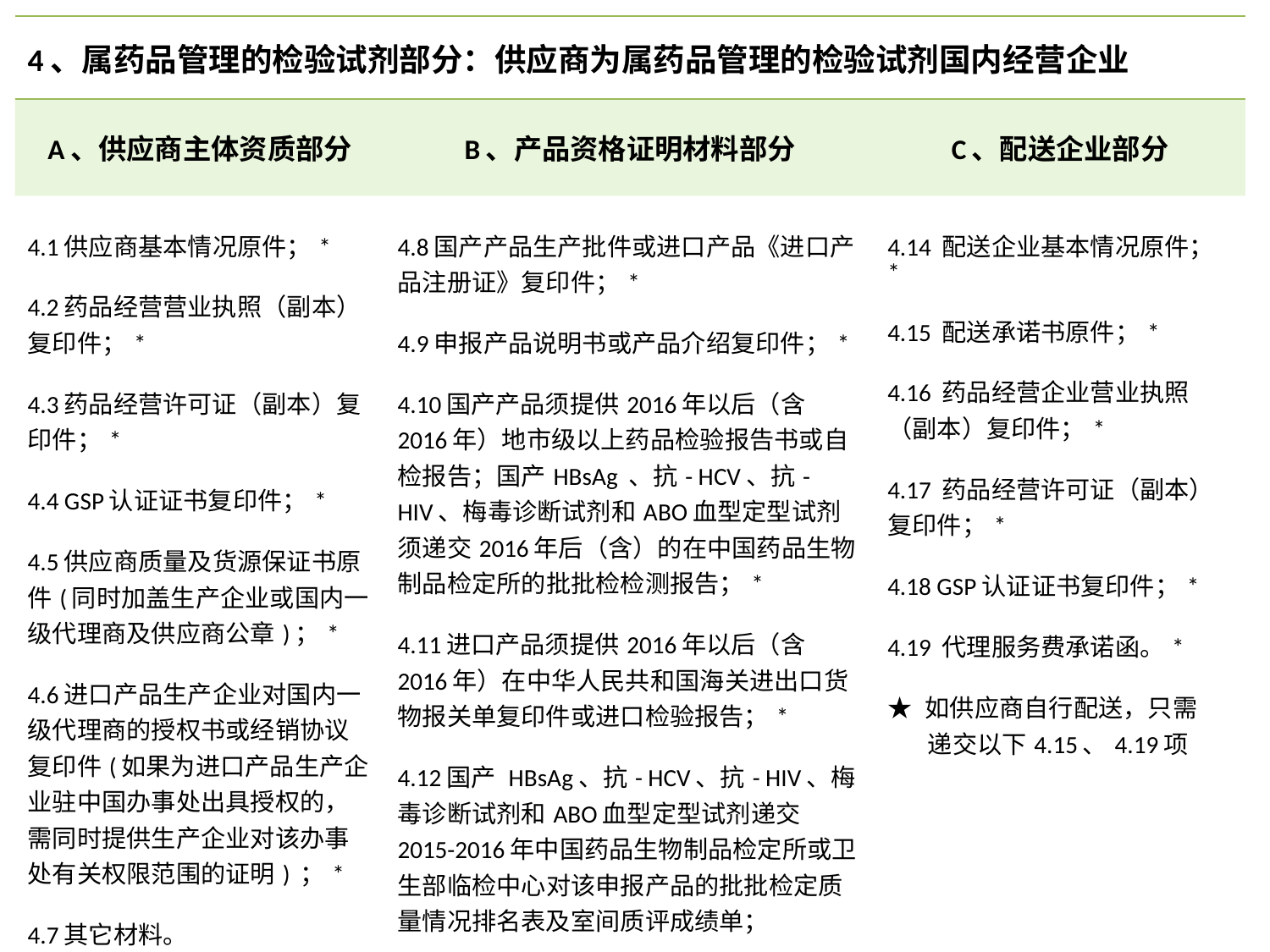

| 4、属药品管理的检验试剂部分：供应商为属药品管理的检验试剂国内经营企业 |  |  |
| --- | --- | --- |
| A、供应商主体资质部分 | B、产品资格证明材料部分 | C、配送企业部分 |
| 4.1供应商基本情况原件；\* 4.2药品经营营业执照（副本）复印件；\* 4.3药品经营许可证（副本）复印件；\* 4.4 GSP认证证书复印件；\* 4.5供应商质量及货源保证书原件(同时加盖生产企业或国内一级代理商及供应商公章)；\* 4.6进口产品生产企业对国内一级代理商的授权书或经销协议复印件(如果为进口产品生产企业驻中国办事处出具授权的，需同时提供生产企业对该办事处有关权限范围的证明) ；\* 4.7其它材料。 | 4.8国产产品生产批件或进口产品《进口产品注册证》复印件；\* 4.9申报产品说明书或产品介绍复印件；\* 4.10国产产品须提供2016年以后（含2016年）地市级以上药品检验报告书或自检报告；国产HBsAg 、抗- HCV、抗- HIV、梅毒诊断试剂和ABO血型定型试剂须递交2016年后（含）的在中国药品生物制品检定所的批批检检测报告；\* 4.11进口产品须提供2016年以后（含2016年）在中华人民共和国海关进出口货物报关单复印件或进口检验报告；\* 4.12国产 HBsAg、抗- HCV、抗- HIV、梅毒诊断试剂和ABO血型定型试剂递交2015-2016年中国药品生物制品检定所或卫生部临检中心对该申报产品的批批检定质量情况排名表及室间质评成绩单； 4.13其它材料（如技术性专利、获奖证书等材料复印件）。 | 4.14 配送企业基本情况原件；\* 4.15 配送承诺书原件；\* 4.16 药品经营企业营业执照（副本）复印件；\* 4.17 药品经营许可证（副本）复印件；\* 4.18 GSP认证证书复印件；\* 4.19 代理服务费承诺函。\* ★ 如供应商自行配送，只需 递交以下4.15、4.19项 |